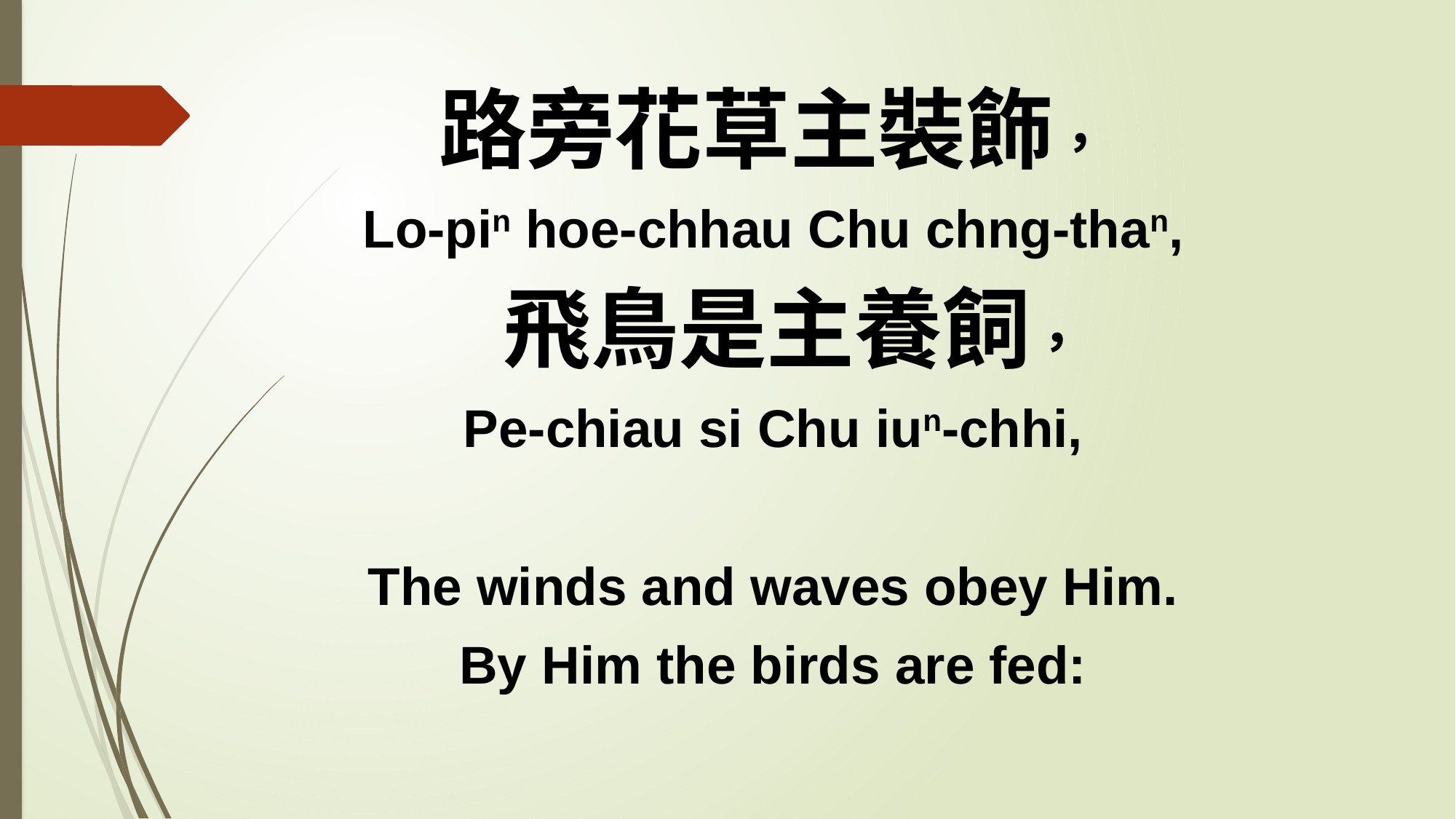

路旁花草主裝飾，
Lo-pin hoe-chhau Chu chng-than,
 飛鳥是主養飼，
Pe-chiau si Chu iun-chhi,

The winds and waves obey Him.
By Him the birds are fed: